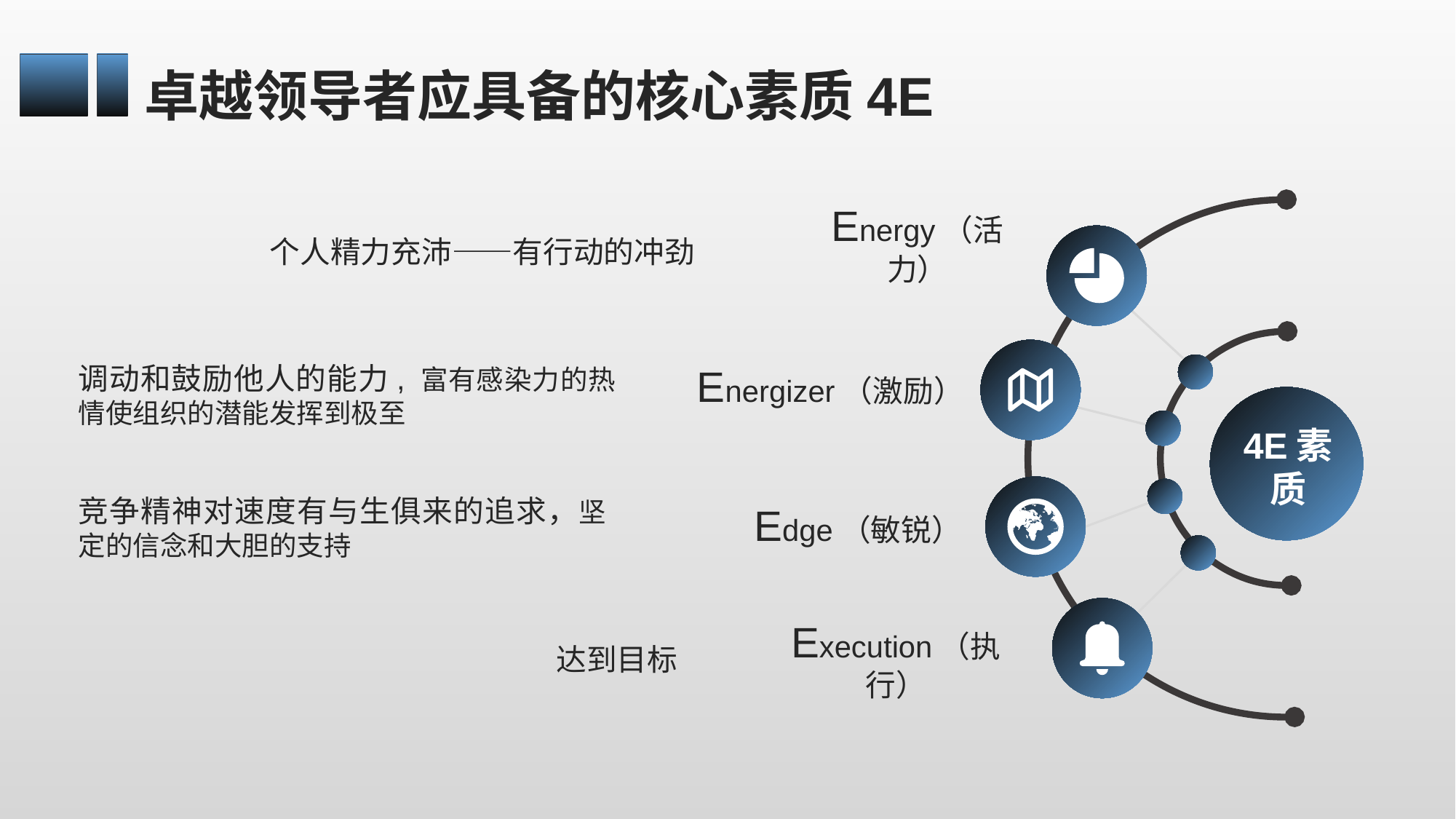

卓越领导者应具备的核心素质4E

Energy（活力）

4E素质

个人精力充沛——有行动的冲劲
调动和鼓励他人的能力, 富有感染力的热情使组织的潜能发挥到极至
Energizer（激励）
竞争精神对速度有与生俱来的追求，坚定的信念和大胆的支持
Edge（敏锐）
Execution（执行）
达到目标